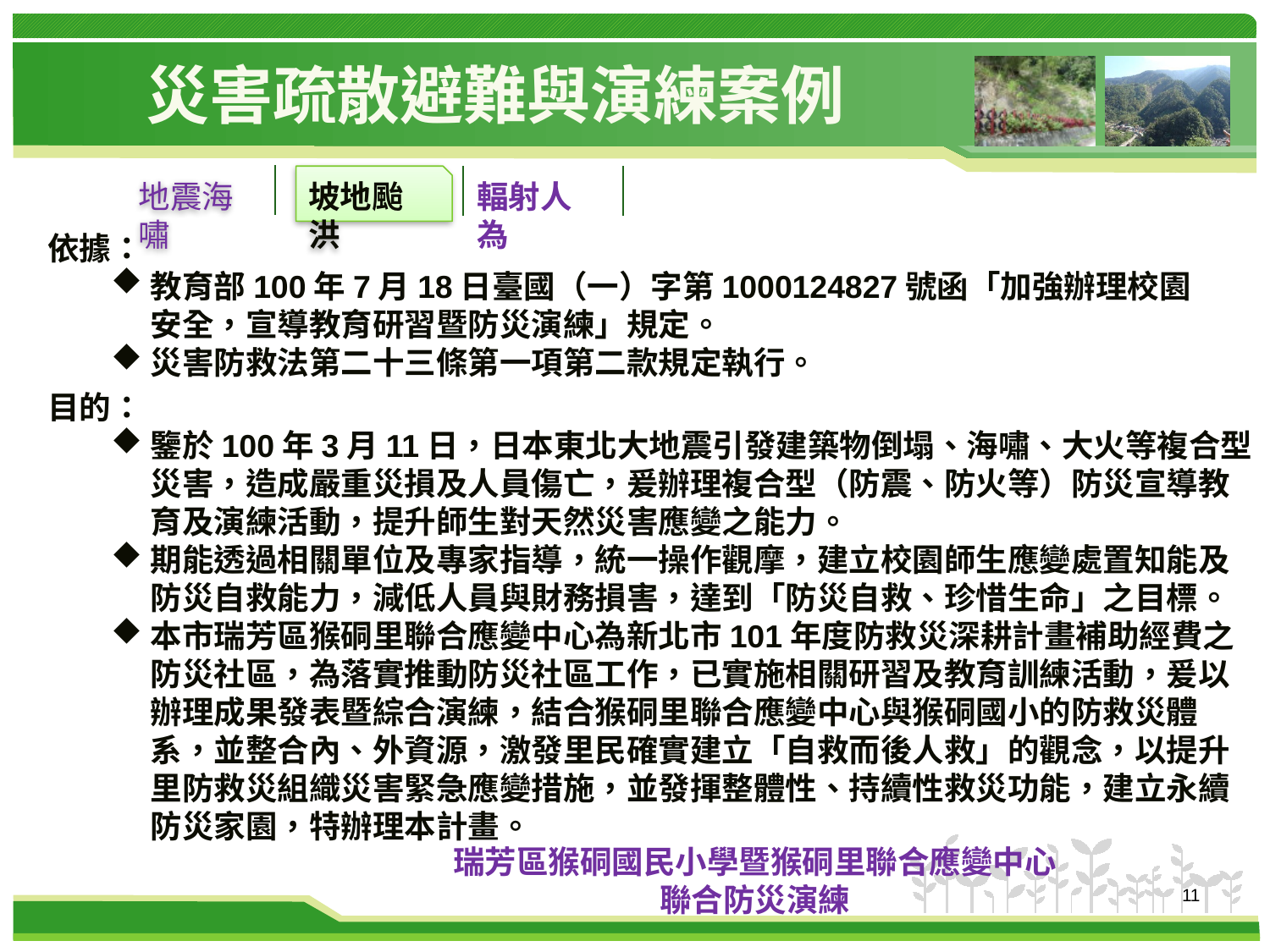

# 災害疏散避難與演練案例
地震海嘯
坡地颱洪
輻射人為
依據：
教育部100年7月18日臺國（一）字第1000124827號函「加強辦理校園安全，宣導教育研習暨防災演練」規定。
災害防救法第二十三條第一項第二款規定執行。
目的：
鑒於100年3月11日，日本東北大地震引發建築物倒塌、海嘯、大火等複合型災害，造成嚴重災損及人員傷亡，爰辦理複合型（防震、防火等）防災宣導教育及演練活動，提升師生對天然災害應變之能力。
期能透過相關單位及專家指導，統一操作觀摩，建立校園師生應變處置知能及防災自救能力，減低人員與財務損害，達到「防災自救、珍惜生命」之目標。
本市瑞芳區猴硐里聯合應變中心為新北市101年度防救災深耕計畫補助經費之防災社區，為落實推動防災社區工作，已實施相關研習及教育訓練活動，爰以辦理成果發表暨綜合演練，結合猴硐里聯合應變中心與猴硐國小的防救災體系，並整合內、外資源，激發里民確實建立「自救而後人救」的觀念，以提升里防救災組織災害緊急應變措施，並發揮整體性、持續性救災功能，建立永續防災家園，特辦理本計畫。
瑞芳區猴硐國民小學暨猴硐里聯合應變中心
聯合防災演練
11